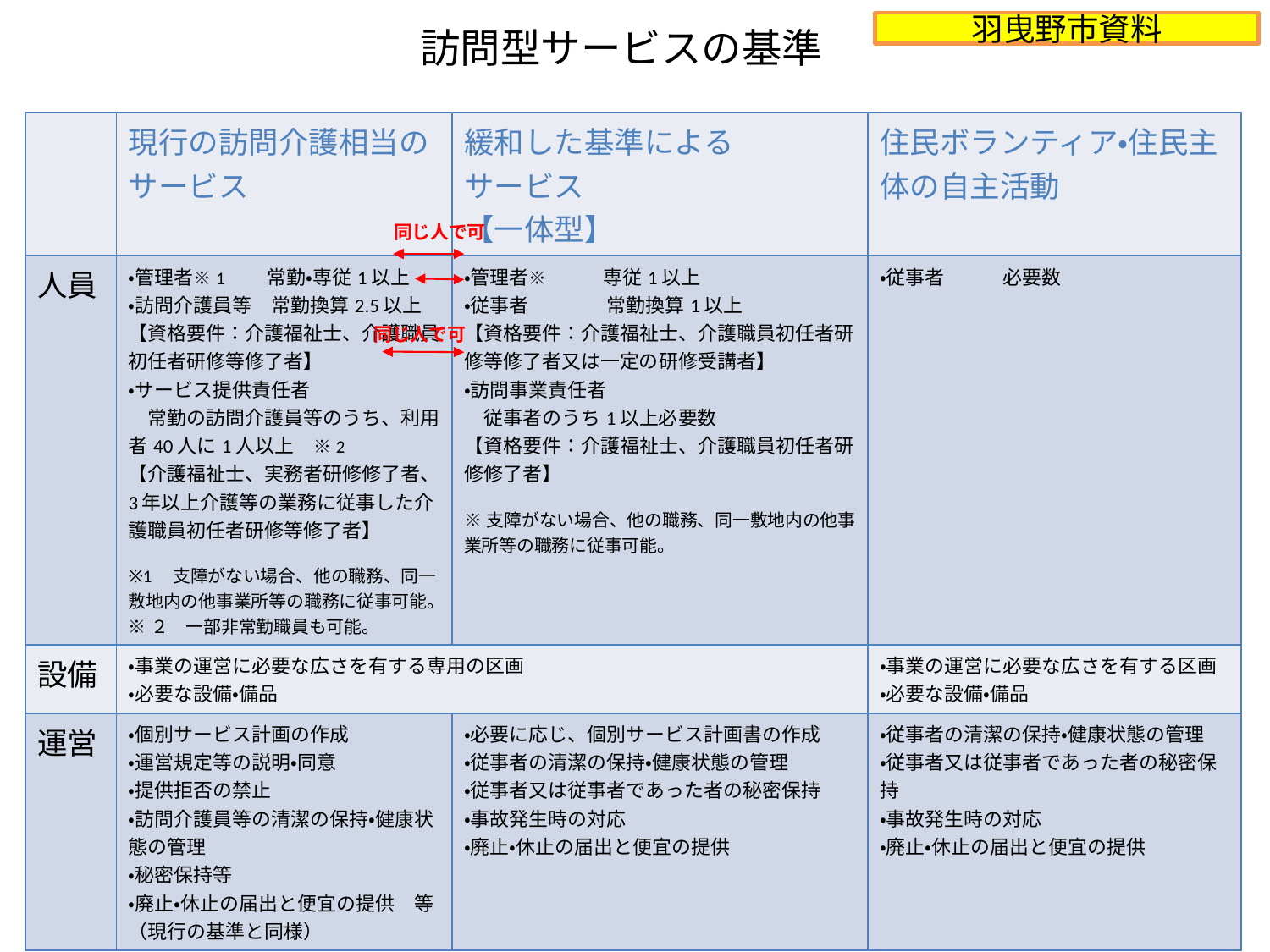

# 訪問型サービスの基準
羽曳野市資料
|  | 現行の訪問介護相当のサービス | 緩和した基準による サービス 【一体型】 | 住民ボランティア・住民主体の自主活動 |
| --- | --- | --- | --- |
| 人員 | ・管理者※1　　常勤・専従1以上 ・訪問介護員等　常勤換算2.5以上 【資格要件：介護福祉士、介護職員初任者研修等修了者】 ・サービス提供責任者 　常勤の訪問介護員等のうち、利用者40人に1人以上　※2 【介護福祉士、実務者研修修了者、3年以上介護等の業務に従事した介護職員初任者研修等修了者】 ※1　支障がない場合、他の職務、同一敷地内の他事業所等の職務に従事可能。 ※２　一部非常勤職員も可能。 | ・管理者※　　　専従1以上 ・従事者　　　　常勤換算1以上 【資格要件：介護福祉士、介護職員初任者研修等修了者又は一定の研修受講者】 ・訪問事業責任者 　従事者のうち1以上必要数 【資格要件：介護福祉士、介護職員初任者研修修了者】 ※支障がない場合、他の職務、同一敷地内の他事業所等の職務に従事可能。 | ・従事者　　　必要数 |
| 設備 | ・事業の運営に必要な広さを有する専用の区画 ・必要な設備・備品 |  | ・事業の運営に必要な広さを有する区画 ・必要な設備・備品 |
| 運営 | ・個別サービス計画の作成 ・運営規定等の説明・同意 ・提供拒否の禁止 ・訪問介護員等の清潔の保持・健康状態の管理 ・秘密保持等 ・廃止・休止の届出と便宜の提供　等 （現行の基準と同様） | ・必要に応じ、個別サービス計画書の作成 ・従事者の清潔の保持・健康状態の管理 ・従事者又は従事者であった者の秘密保持 ・事故発生時の対応 ・廃止・休止の届出と便宜の提供 | ・従事者の清潔の保持・健康状態の管理 ・従事者又は従事者であった者の秘密保持 ・事故発生時の対応 ・廃止・休止の届出と便宜の提供 |
同じ人で可
同じ人で可